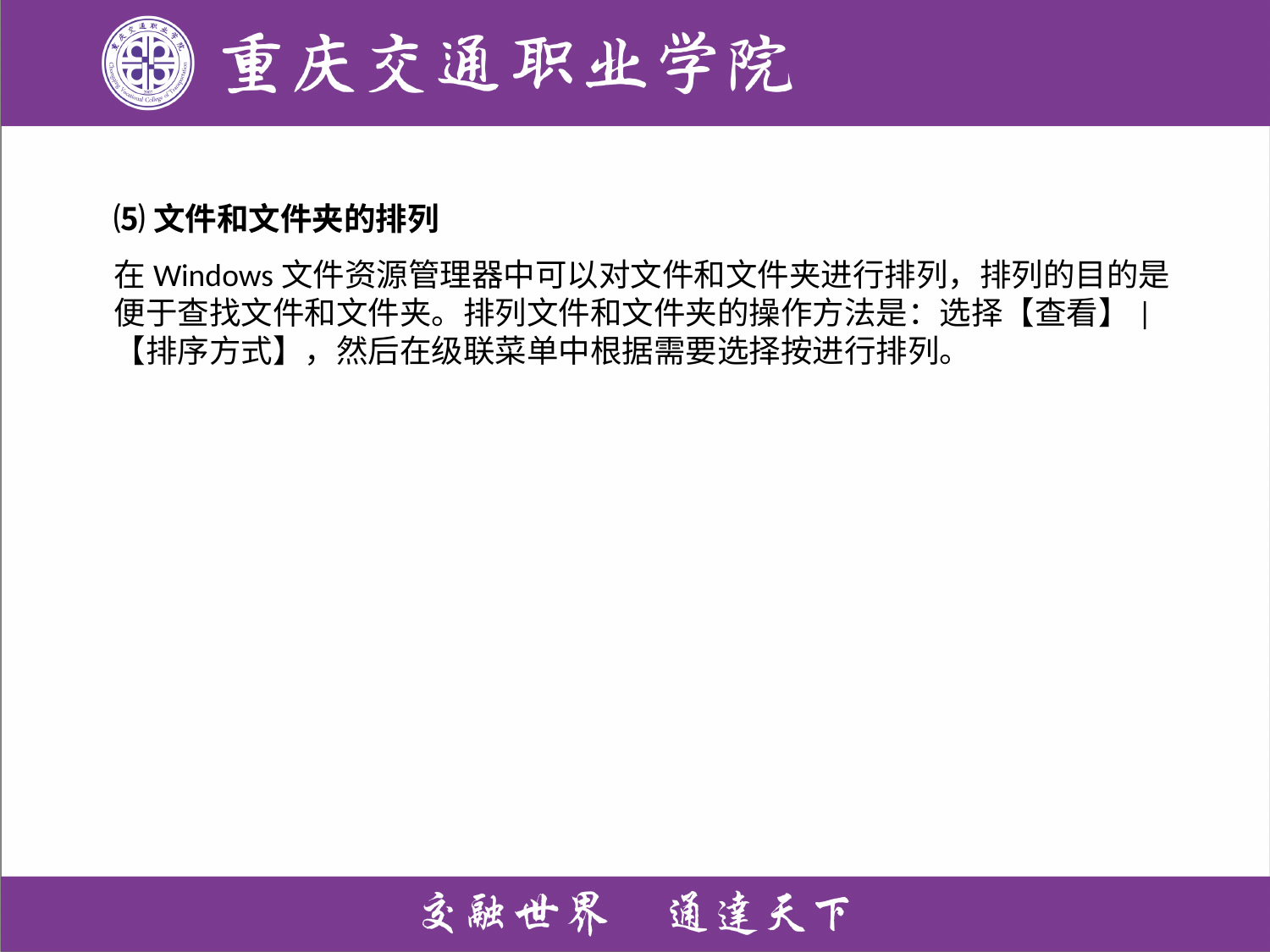

⑸文件和文件夹的排列
在Windows文件资源管理器中可以对文件和文件夹进行排列，排列的目的是便于查找文件和文件夹。排列文件和文件夹的操作方法是：选择【查看】|【排序方式】，然后在级联菜单中根据需要选择按进行排列。